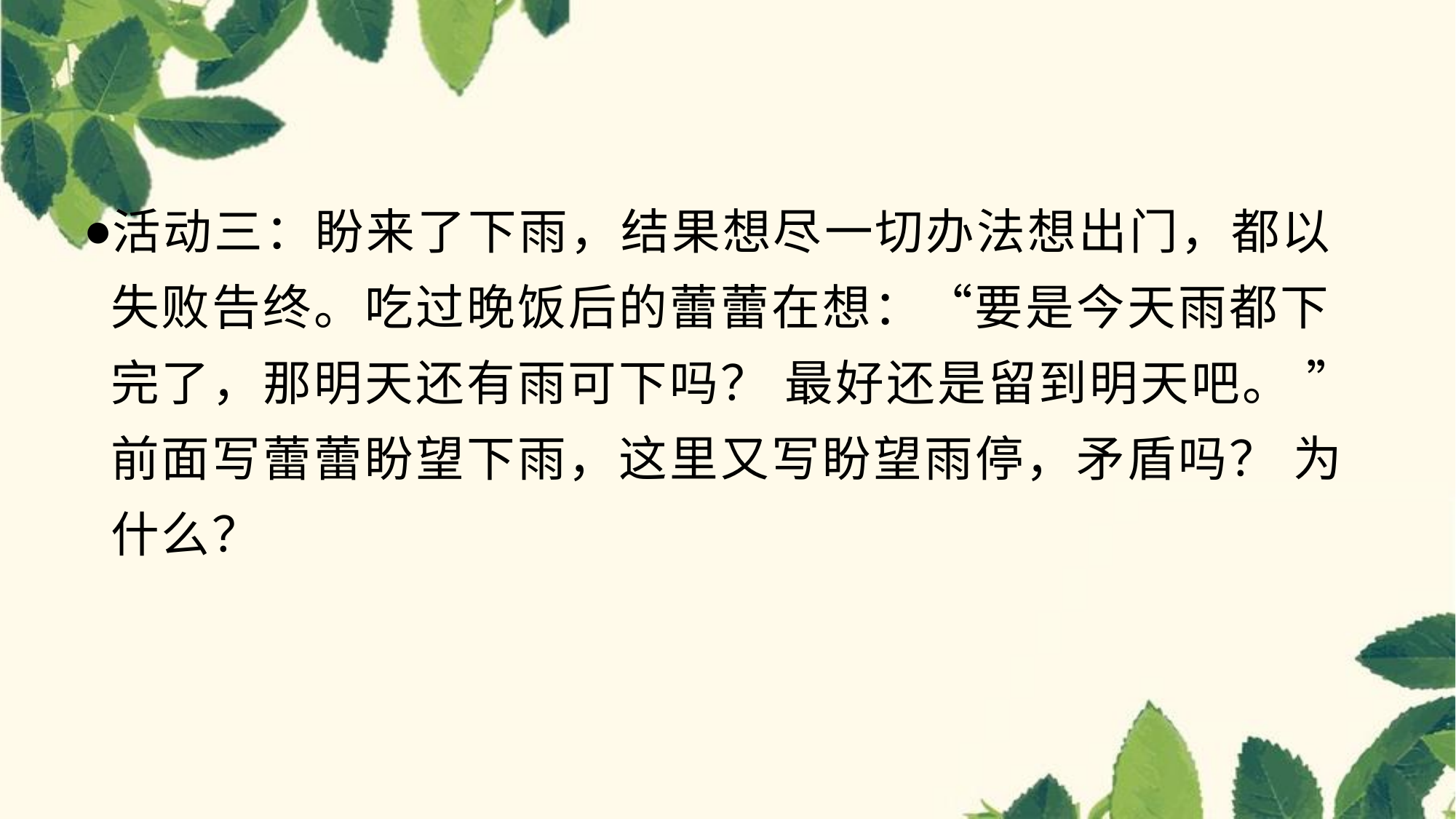

#
活动三：盼来了下雨，结果想尽一切办法想出门，都以失败告终。吃过晚饭后的蕾蕾在想：“要是今天雨都下完了，那明天还有雨可下吗？ 最好还是留到明天吧。 ”前面写蕾蕾盼望下雨，这里又写盼望雨停，矛盾吗？ 为什么？